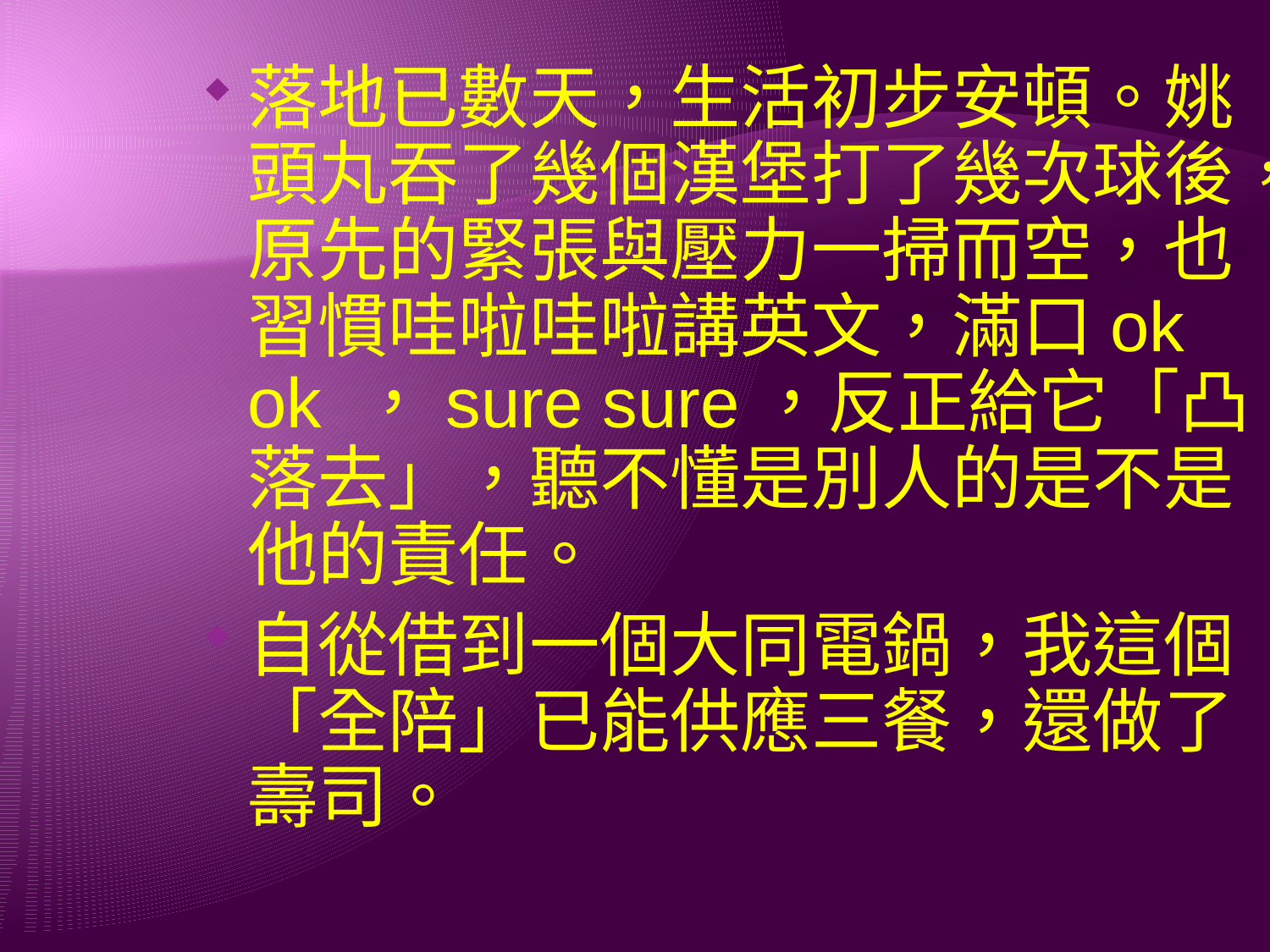

落地已數天，生活初步安頓。姚頭丸吞了幾個漢堡打了幾次球後，原先的緊張與壓力一掃而空，也習慣哇啦哇啦講英文，滿口ok ok ，sure sure，反正給它「凸落去」，聽不懂是別人的是不是他的責任。
自從借到一個大同電鍋，我這個「全陪」已能供應三餐，還做了壽司。